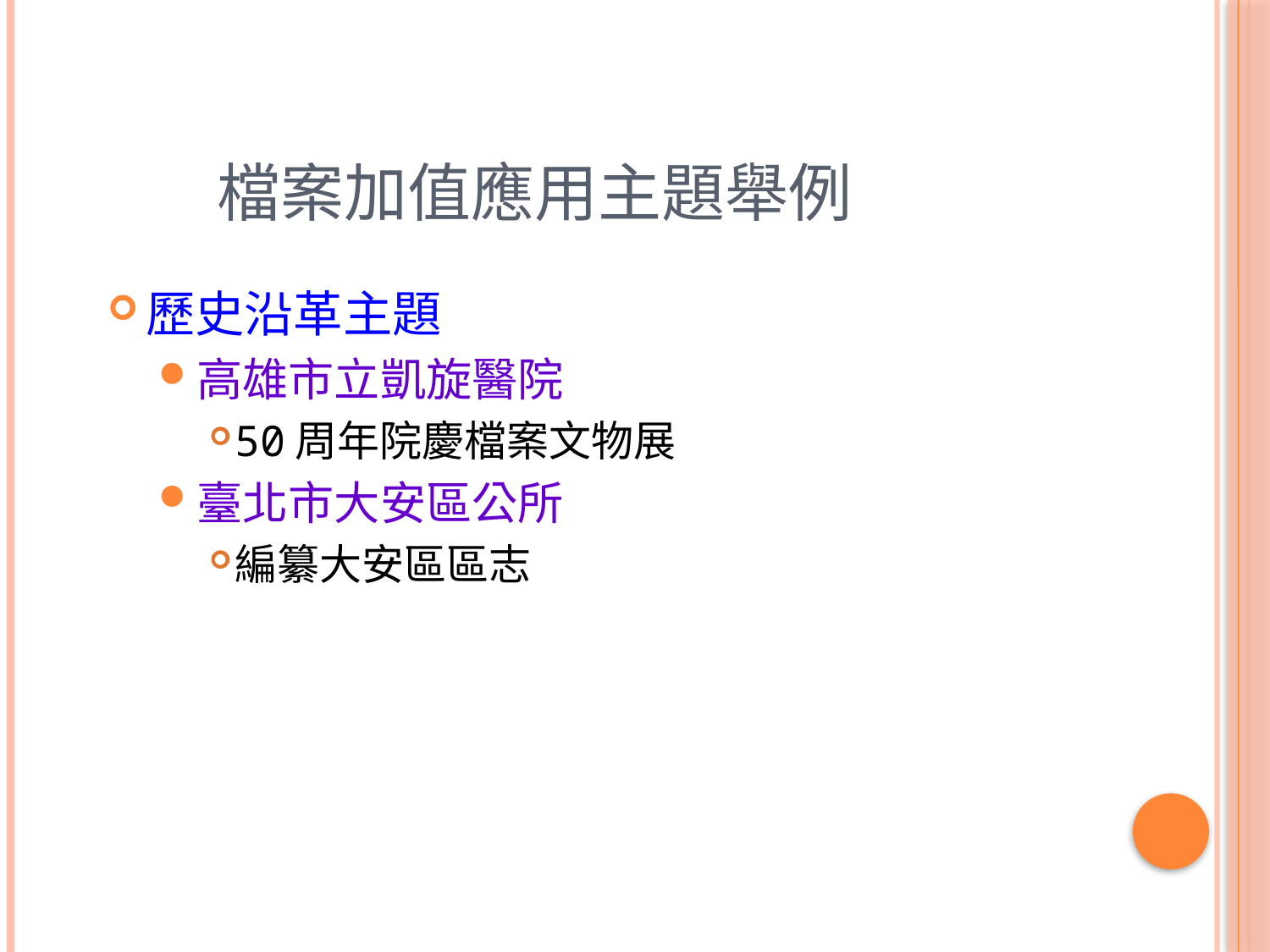

# 檔案加值應用主題舉例
歷史沿革主題
高雄市立凱旋醫院
50周年院慶檔案文物展
臺北市大安區公所
編纂大安區區志